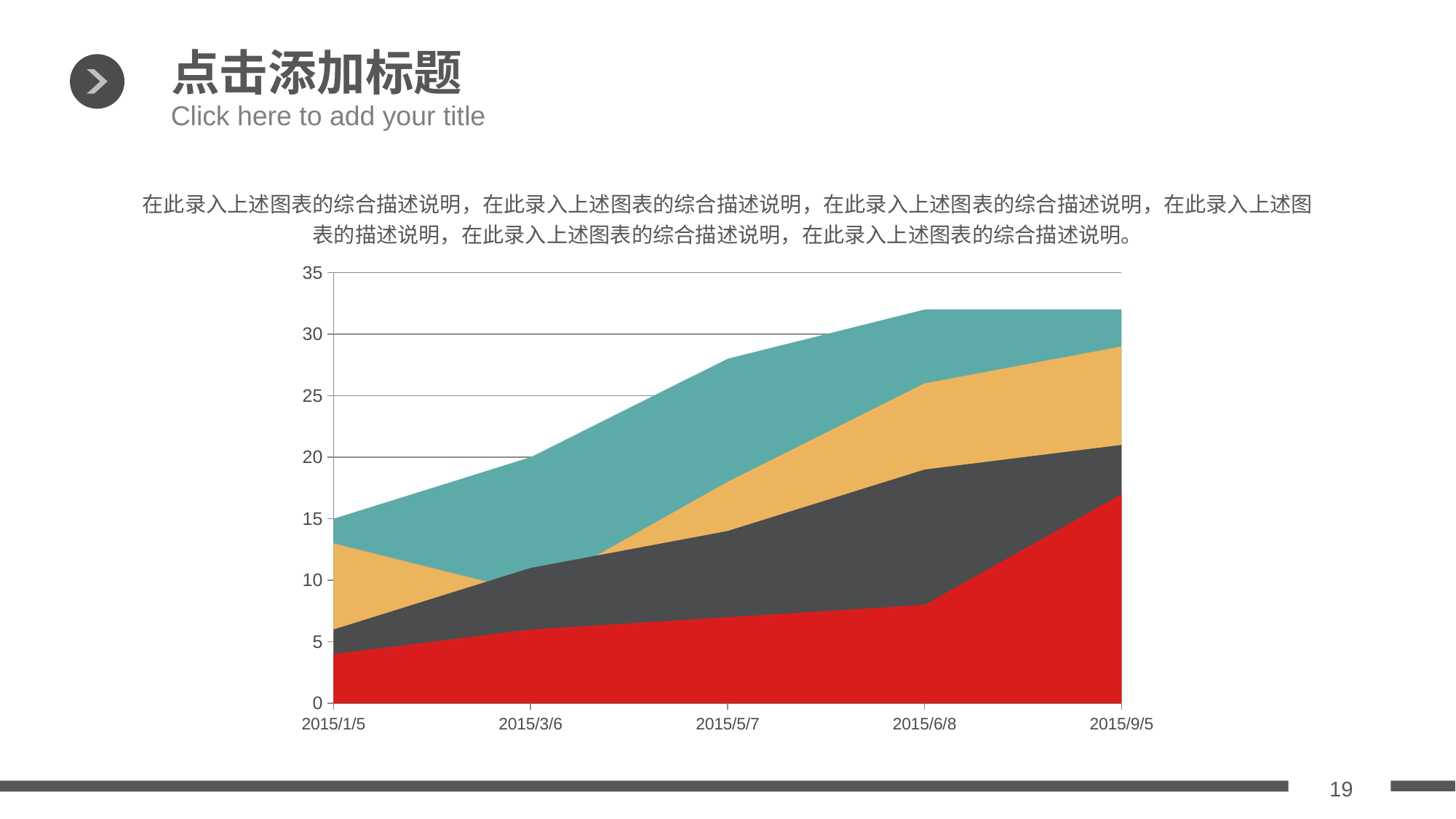

点击添加标题
Click here to add your title
在此录入上述图表的综合描述说明，在此录入上述图表的综合描述说明，在此录入上述图表的综合描述说明，在此录入上述图表的描述说明，在此录入上述图表的综合描述说明，在此录入上述图表的综合描述说明。

### Chart

| Category | 系列 1 | 系列 2 | 系列 3 | 系列 4 |
|---|---|---|---|---|
| 42009 | 4.0 | 6.0 | 13.0 | 15.0 |
| 42069 | 6.0 | 11.0 | 9.0 | 20.0 |
| 42131 | 7.0 | 14.0 | 18.0 | 28.0 |
| 42163 | 8.0 | 19.0 | 26.0 | 32.0 |
| 42252 | 17.0 | 21.0 | 29.0 | 32.0 |